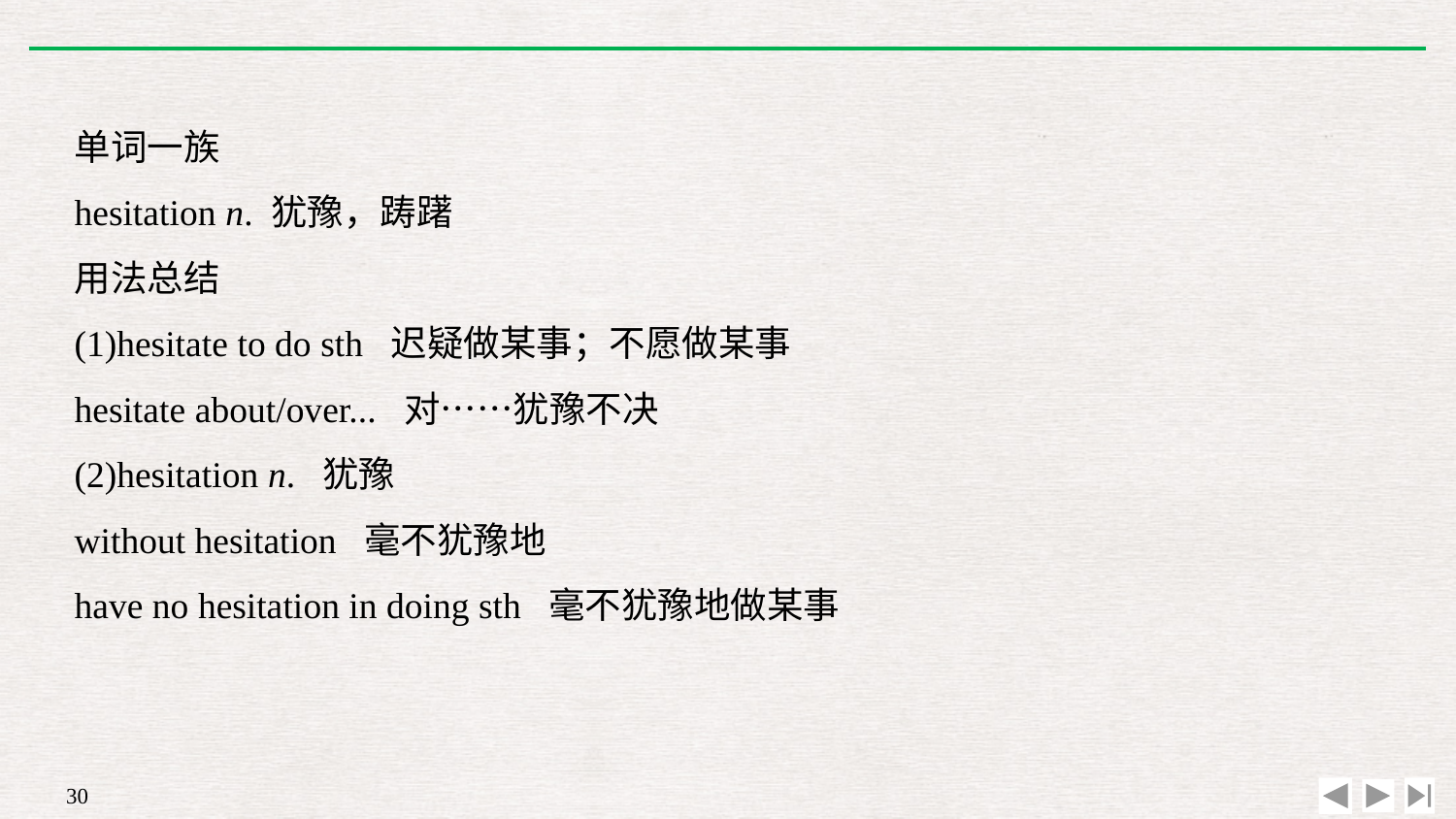

单词一族
hesitation n. 犹豫，踌躇
用法总结
(1)hesitate to do sth  迟疑做某事；不愿做某事
hesitate about/over...  对……犹豫不决
(2)hesitation n.  犹豫
without hesitation  毫不犹豫地
have no hesitation in doing sth  毫不犹豫地做某事